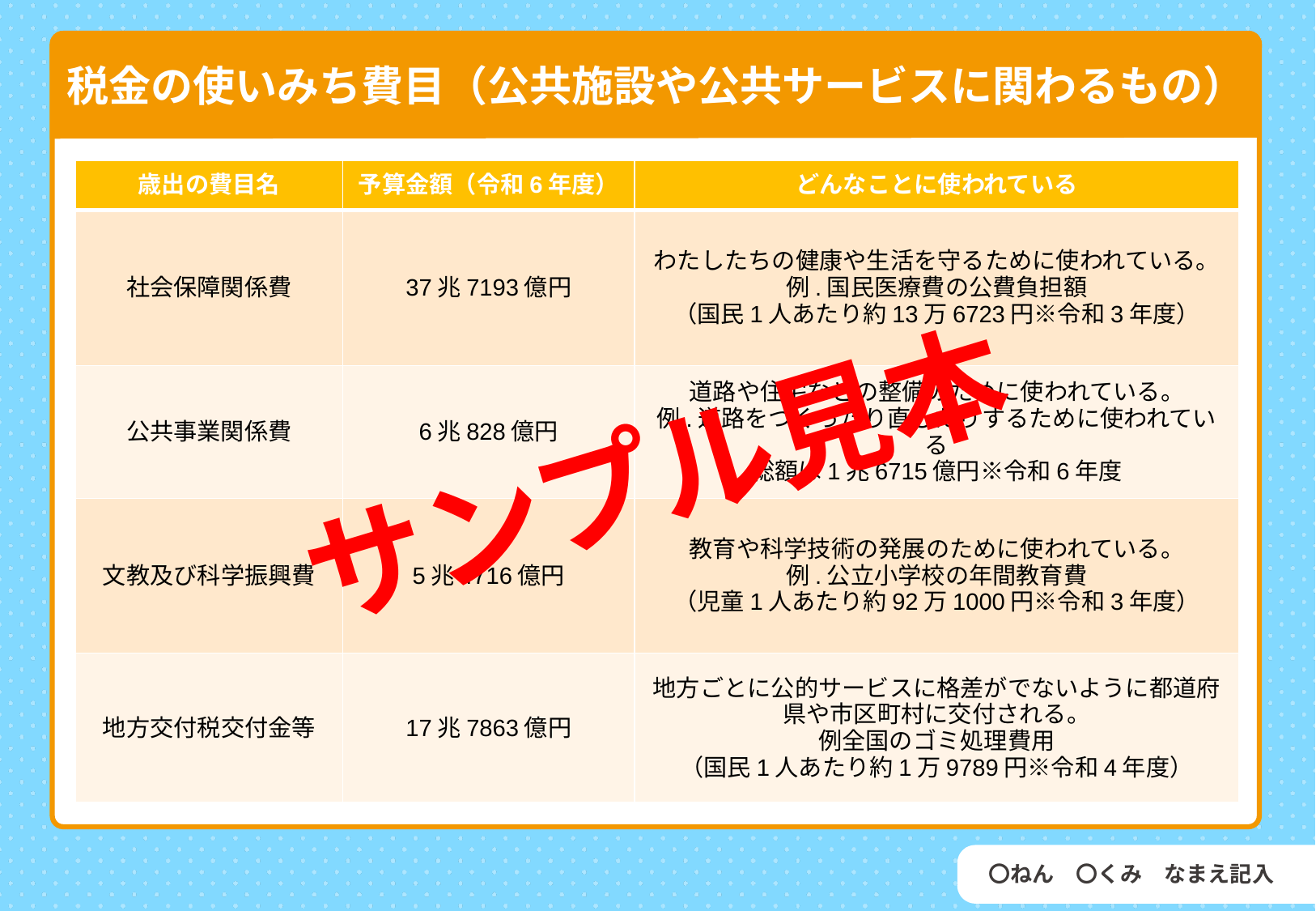

税金とは
税金の使いみち費目（公共施設や公共サービスに関わるもの）
| 歳出の費目名 | 予算金額（令和6年度） | どんなことに使われている |
| --- | --- | --- |
| 社会保障関係費 | 37兆7193億円 | わたしたちの健康や生活を守るために使われている。 例.国民医療費の公費負担額 （国民1人あたり約13万6723円※令和3年度） |
| 公共事業関係費 | 6兆828億円 | 道路や住宅などの整備のために使われている。 例.道路をつくったり直したりするために使われている 総額は1兆6715億円※令和6年度 |
| 文教及び科学振興費 | 5兆4716億円 | 教育や科学技術の発展のために使われている。 例.公立小学校の年間教育費 （児童1人あたり約92万1000円※令和3年度） |
| 地方交付税交付金等 | 17兆7863億円 | 地方ごとに公的サービスに格差がでないように都道府県や市区町村に交付される。 例全国のゴミ処理費用 （国民1人あたり約1万9789円※令和4年度） |
サンプル見本
発見

〇ねん　〇くみ　なまえ記入